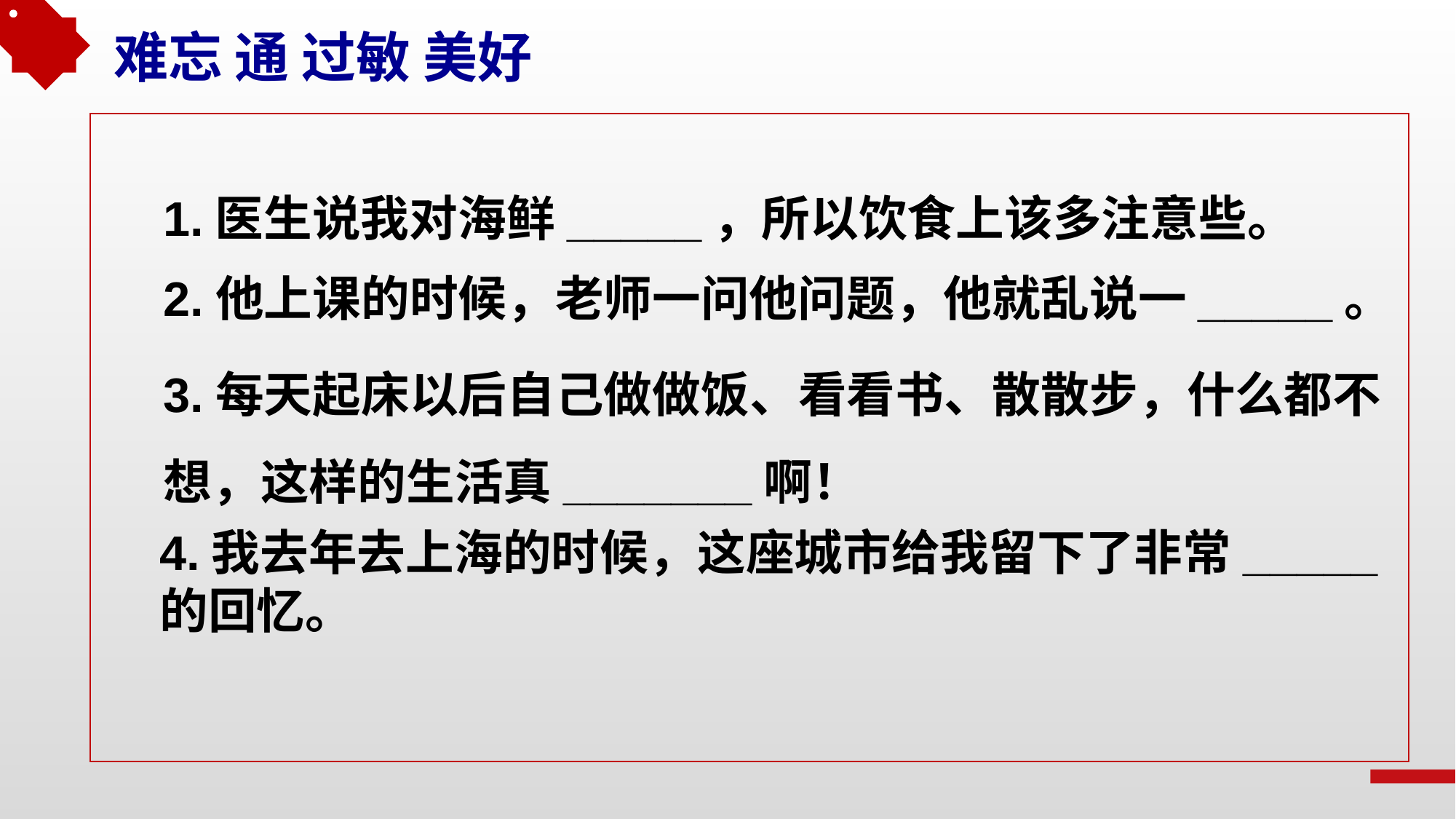

难忘 通 过敏 美好

1.医生说我对海鲜_____，所以饮食上该多注意些。
2.他上课的时候，老师一问他问题，他就乱说一_____。
3.每天起床以后自己做做饭、看看书、散散步，什么都不想，这样的生活真_______啊！
4.我去年去上海的时候，这座城市给我留下了非常_____的回忆。